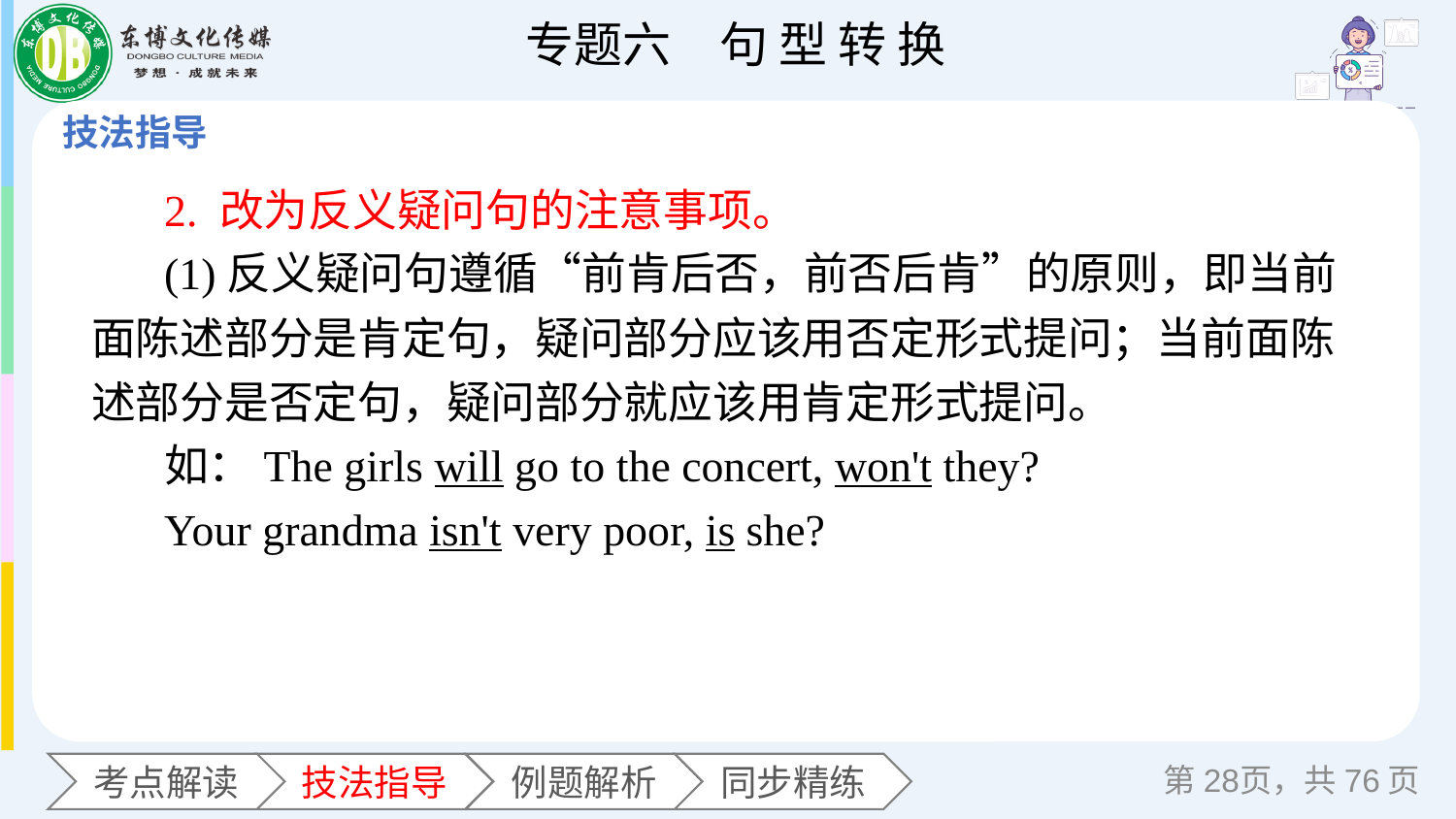

2. 改为反义疑问句的注意事项。
(1)反义疑问句遵循“前肯后否，前否后肯”的原则，即当前面陈述部分是肯定句，疑问部分应该用否定形式提问；当前面陈述部分是否定句，疑问部分就应该用肯定形式提问。
如：The girls will go to the concert, won't they?
Your grandma isn't very poor, is she?
第28页，共76页